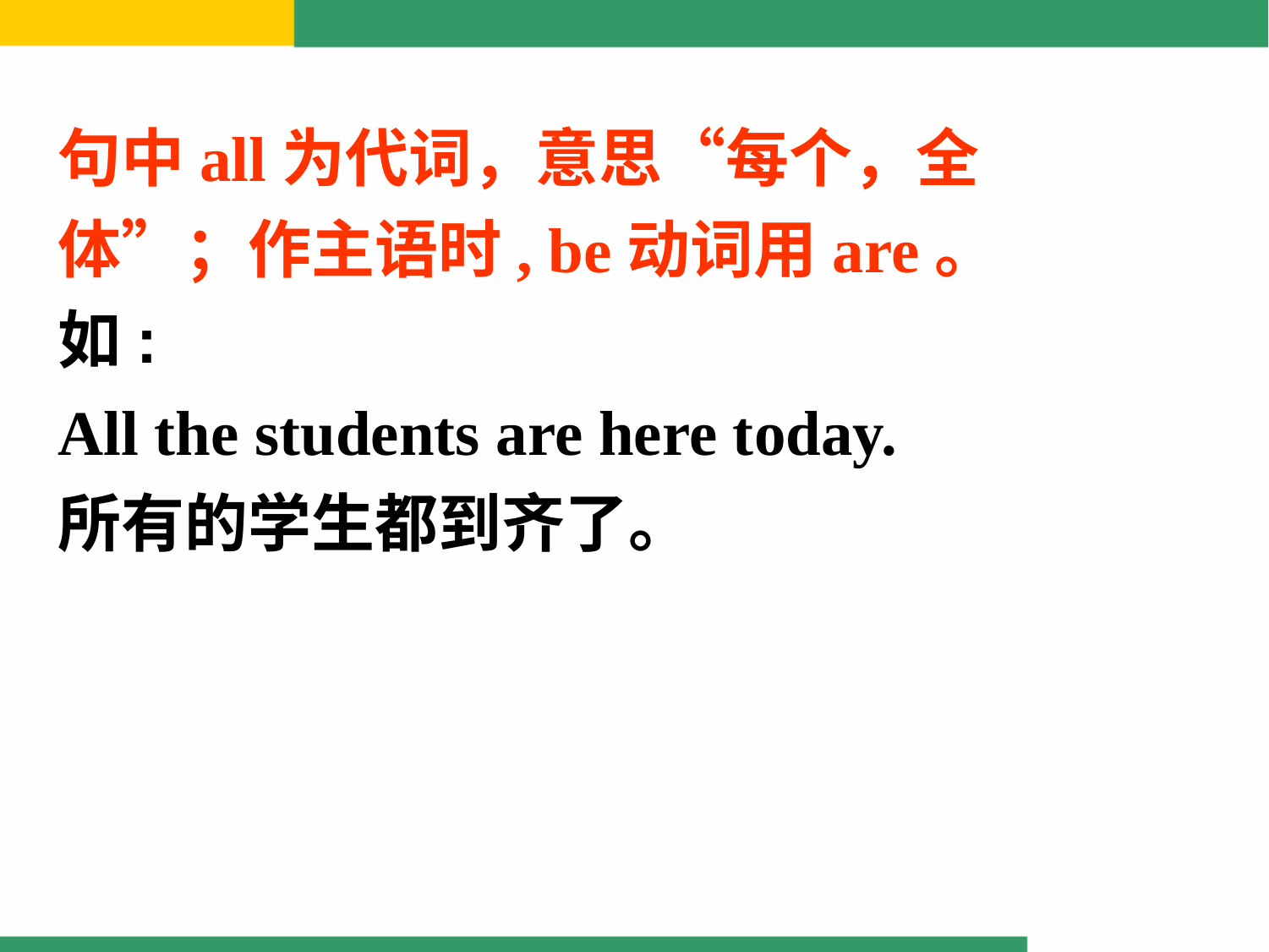

句中all为代词，意思“每个，全体”；作主语时, be动词用are。
如:
All the students are here today.
所有的学生都到齐了。